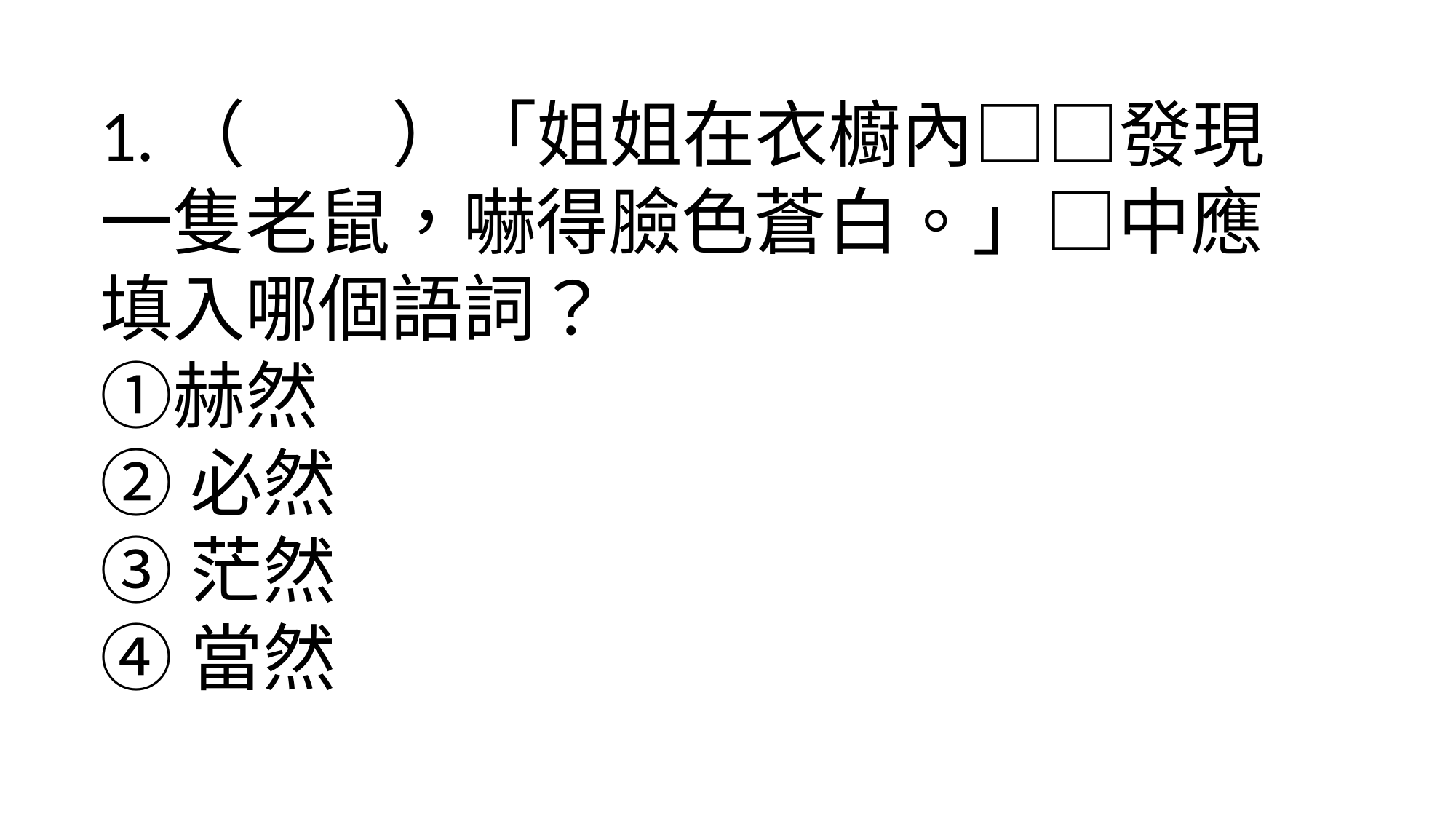

1.（         ）「姐姐在衣櫥內□□發現一隻老鼠，嚇得臉色蒼白。」□中應填入哪個語詞？ 　
①赫然
②必然
③茫然
④當然